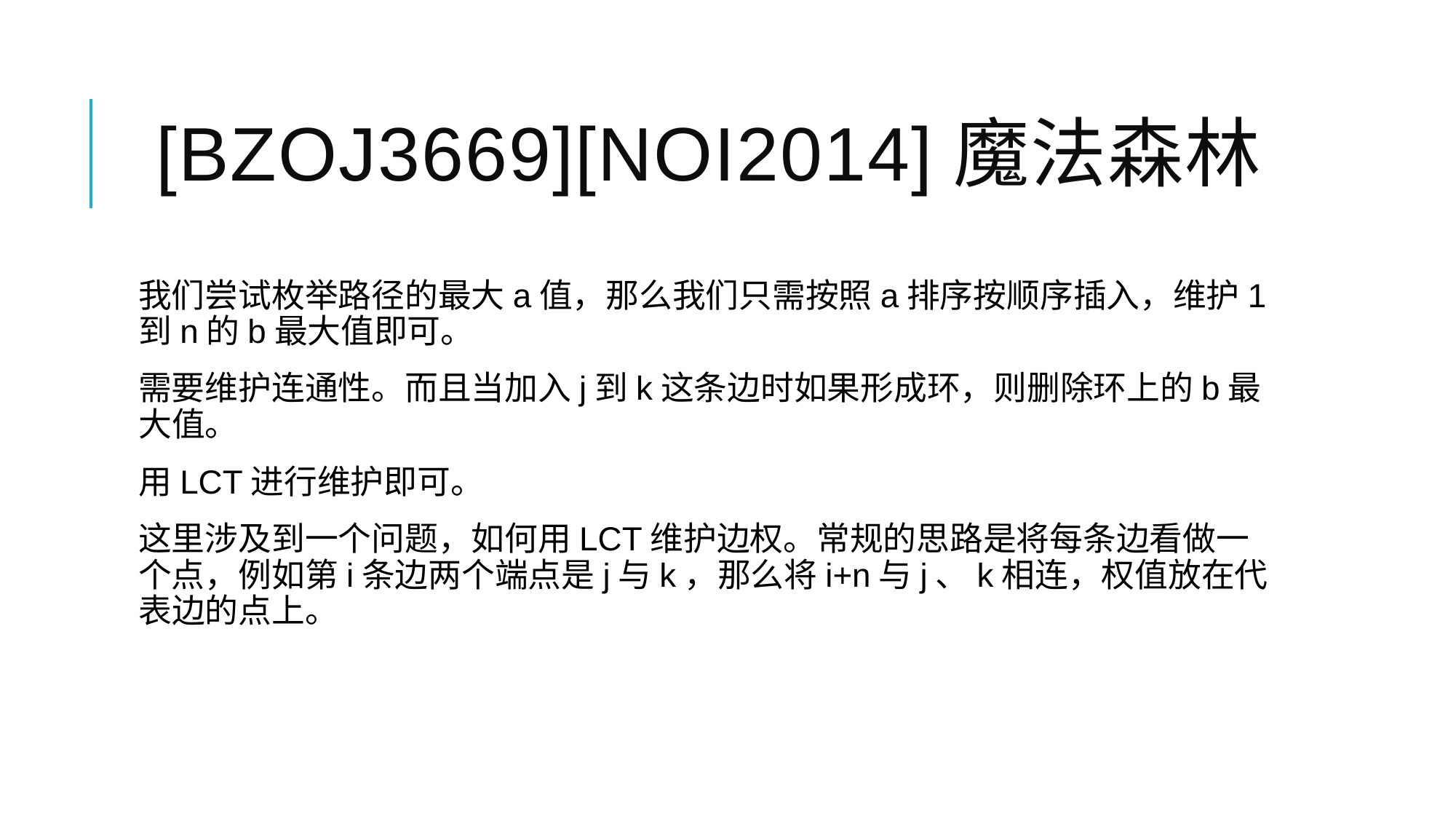

# [bzoj3669][NOI2014]魔法森林
我们尝试枚举路径的最大a值，那么我们只需按照a排序按顺序插入，维护1到n的b最大值即可。
需要维护连通性。而且当加入j到k这条边时如果形成环，则删除环上的b最大值。
用LCT进行维护即可。
这里涉及到一个问题，如何用LCT维护边权。常规的思路是将每条边看做一个点，例如第i条边两个端点是j与k，那么将i+n与j、k相连，权值放在代表边的点上。